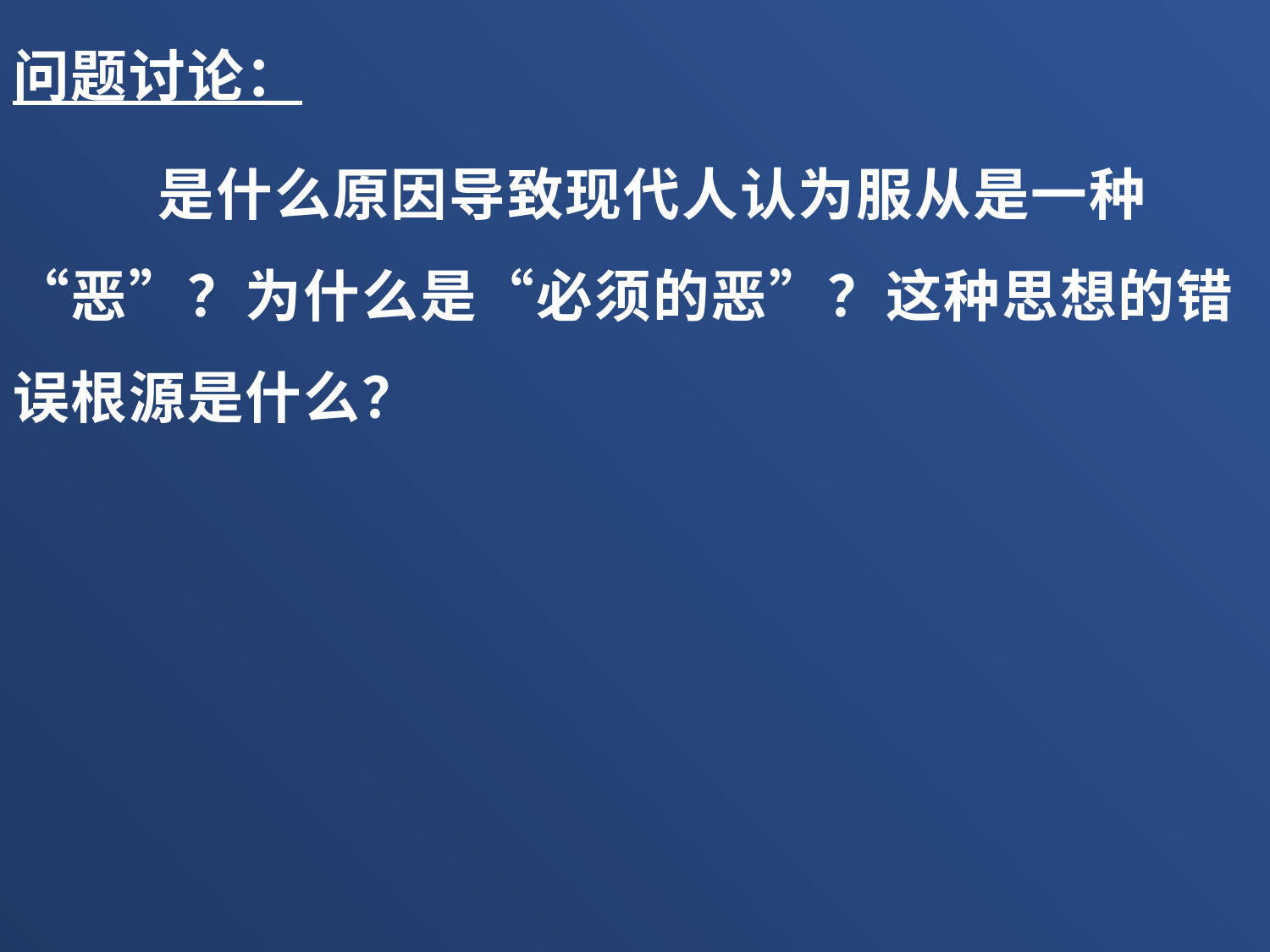

问题讨论：
         是什么原因导致现代人认为服从是一种“恶”？为什么是“必须的恶”？这种思想的错误根源是什么？